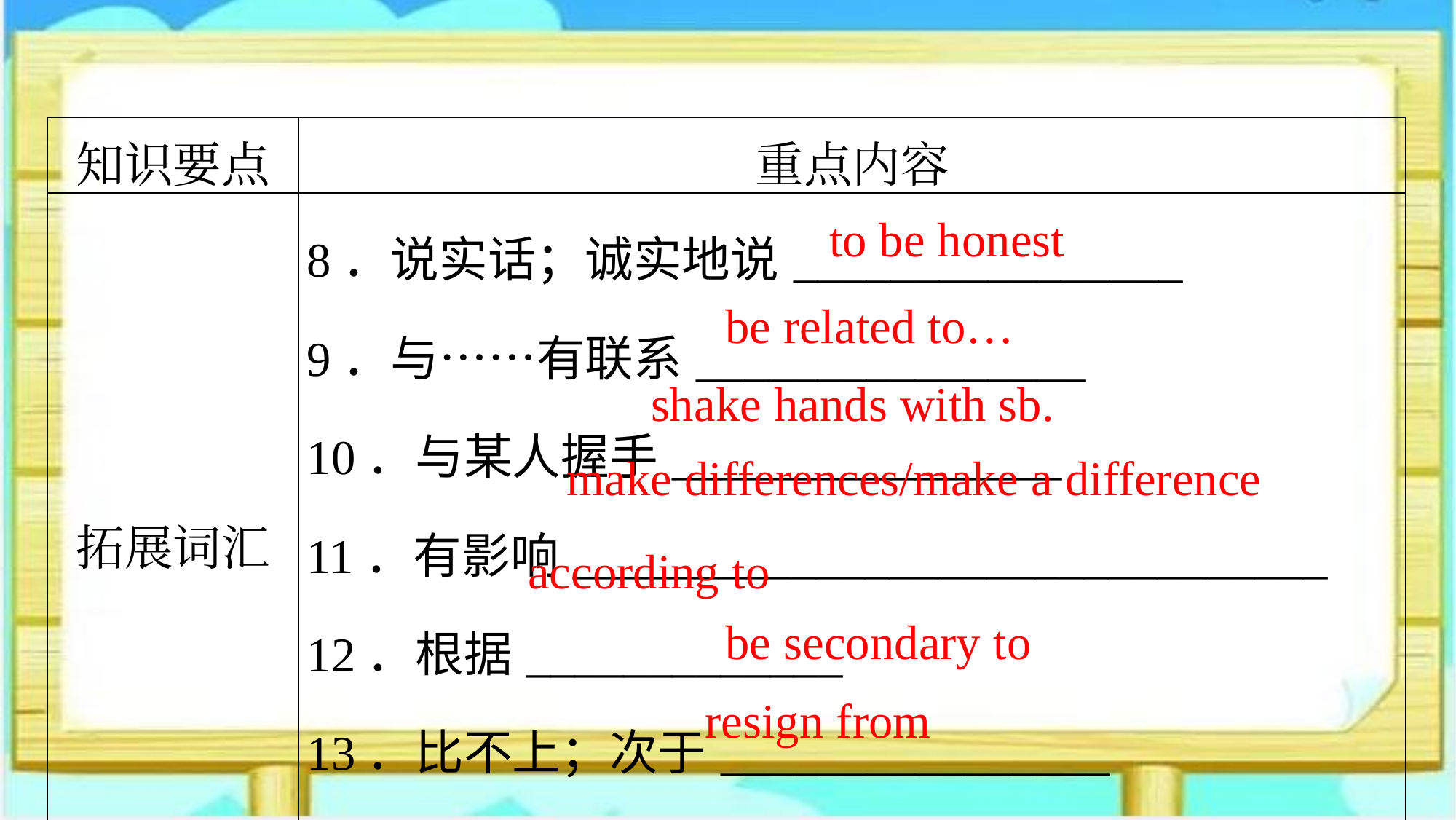

| 知识要点 | 重点内容 |
| --- | --- |
| 拓展词汇 | 8．说实话；诚实地说\_\_\_\_\_\_\_\_\_\_\_\_\_\_\_\_ 9．与……有联系\_\_\_\_\_\_\_\_\_\_\_\_\_\_\_\_ 10．与某人握手\_\_\_\_\_\_\_\_\_\_\_\_\_\_\_\_ 11．有影响\_\_\_\_\_\_\_\_\_\_\_\_\_\_\_\_\_\_\_\_\_\_\_\_\_\_\_\_\_\_\_ 12．根据\_\_\_\_\_\_\_\_\_\_\_\_\_ 13．比不上；次于\_\_\_\_\_\_\_\_\_\_\_\_\_\_\_\_ 14．辞去(职务)\_\_\_\_\_\_\_\_\_\_\_\_\_\_\_\_ |
to be honest
be related to…
shake hands with sb.
make differences/make a difference
according to
be secondary to
resign from